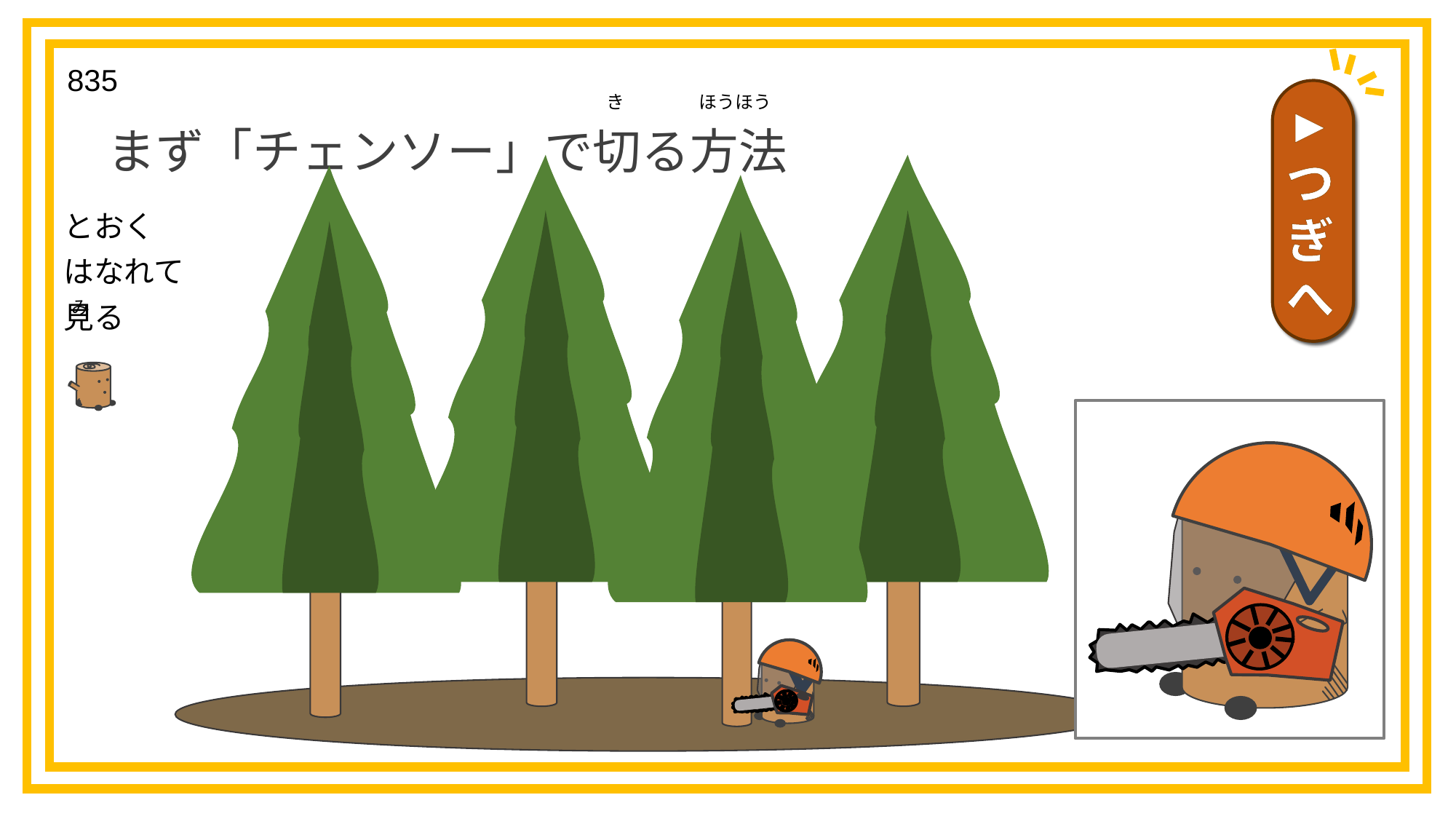

835
►つぎへ
ほうほう
き
まず「チェンソー」で切る方法

とおく
はなれて
見る
み